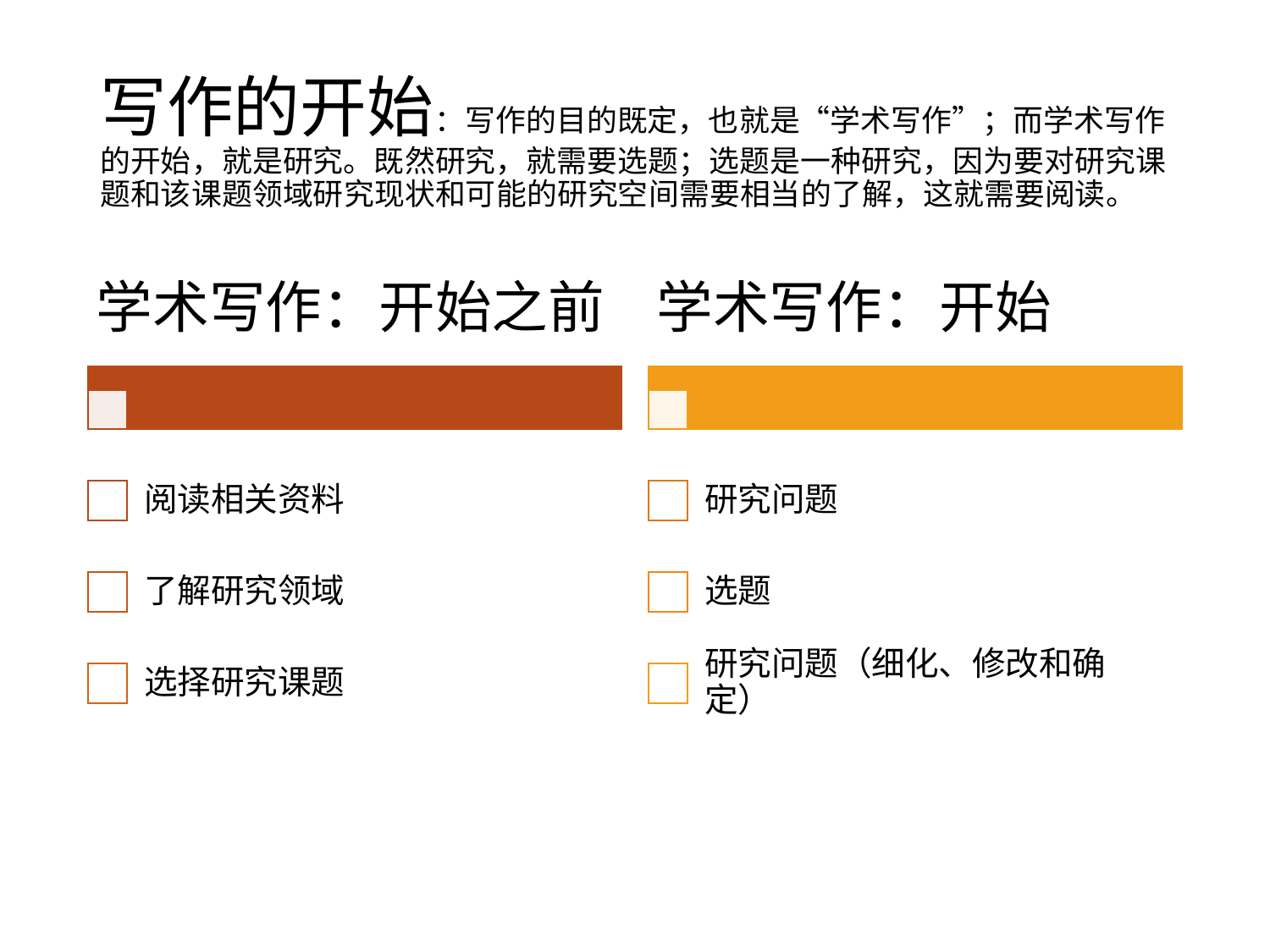

# 写作的开始：写作的目的既定，也就是“学术写作”；而学术写作的开始，就是研究。既然研究，就需要选题；选题是一种研究，因为要对研究课题和该课题领域研究现状和可能的研究空间需要相当的了解，这就需要阅读。
学术写作：开始之前
阅读相关资料
了解研究领域
选择研究课题
学术写作：开始
研究问题
选题
研究问题（细化、修改和确定）